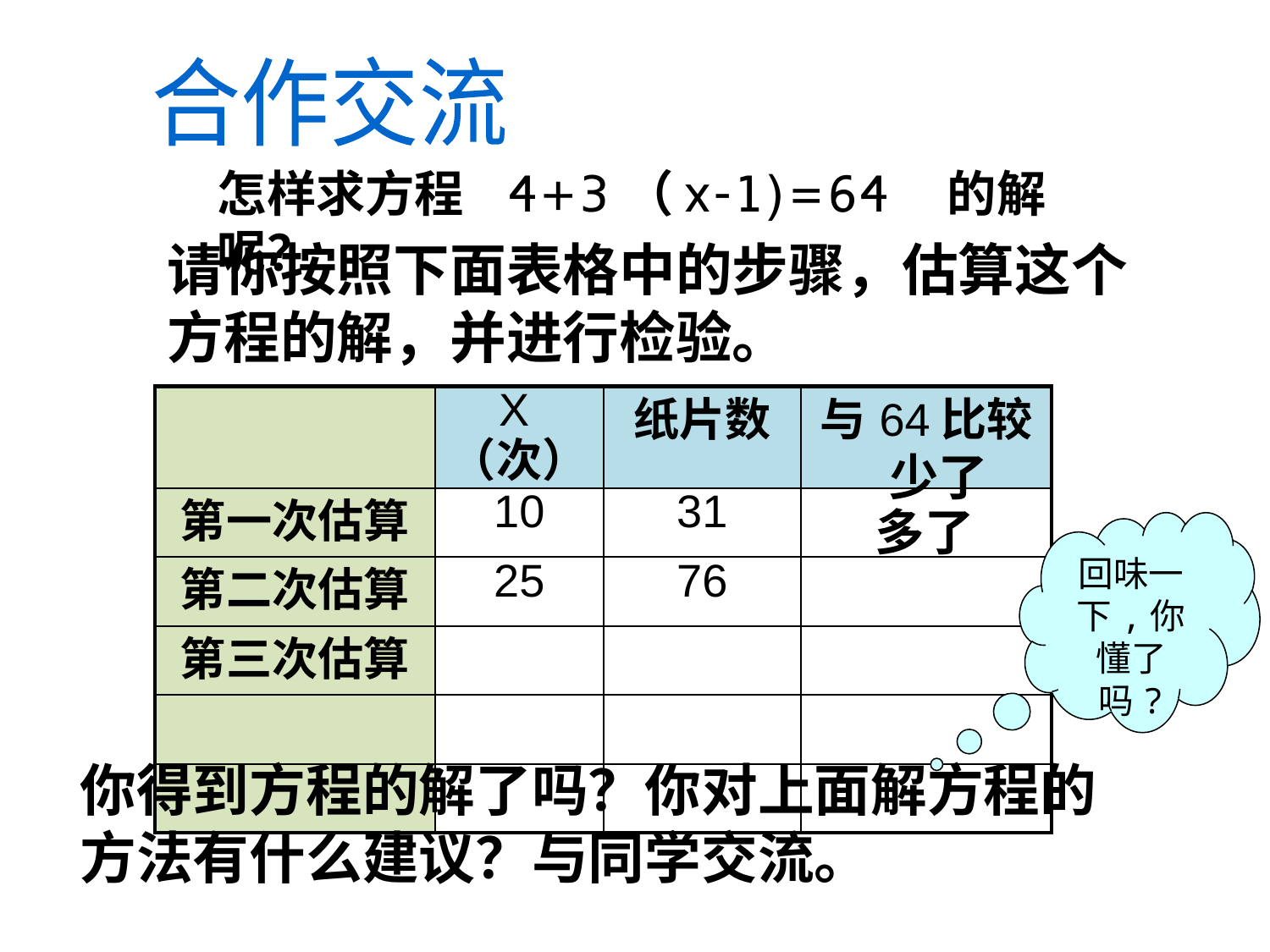

合作交流
怎样求方程   4+3（x-1)=64   的解呢？
请你按照下面表格中的步骤，估算这个方程的解，并进行检验。
|  | X（次） | 纸片数 | 与64比较 |
| --- | --- | --- | --- |
| 第一次估算 | 10 | 31 |  |
| 第二次估算 | 25 | 76 |  |
| 第三次估算 |  |  |  |
|  |  |  |  |
|  |  |  |  |
少了
多了
回味一下,你懂了吗?
你得到方程的解了吗？你对上面解方程的方法有什么建议？与同学交流。